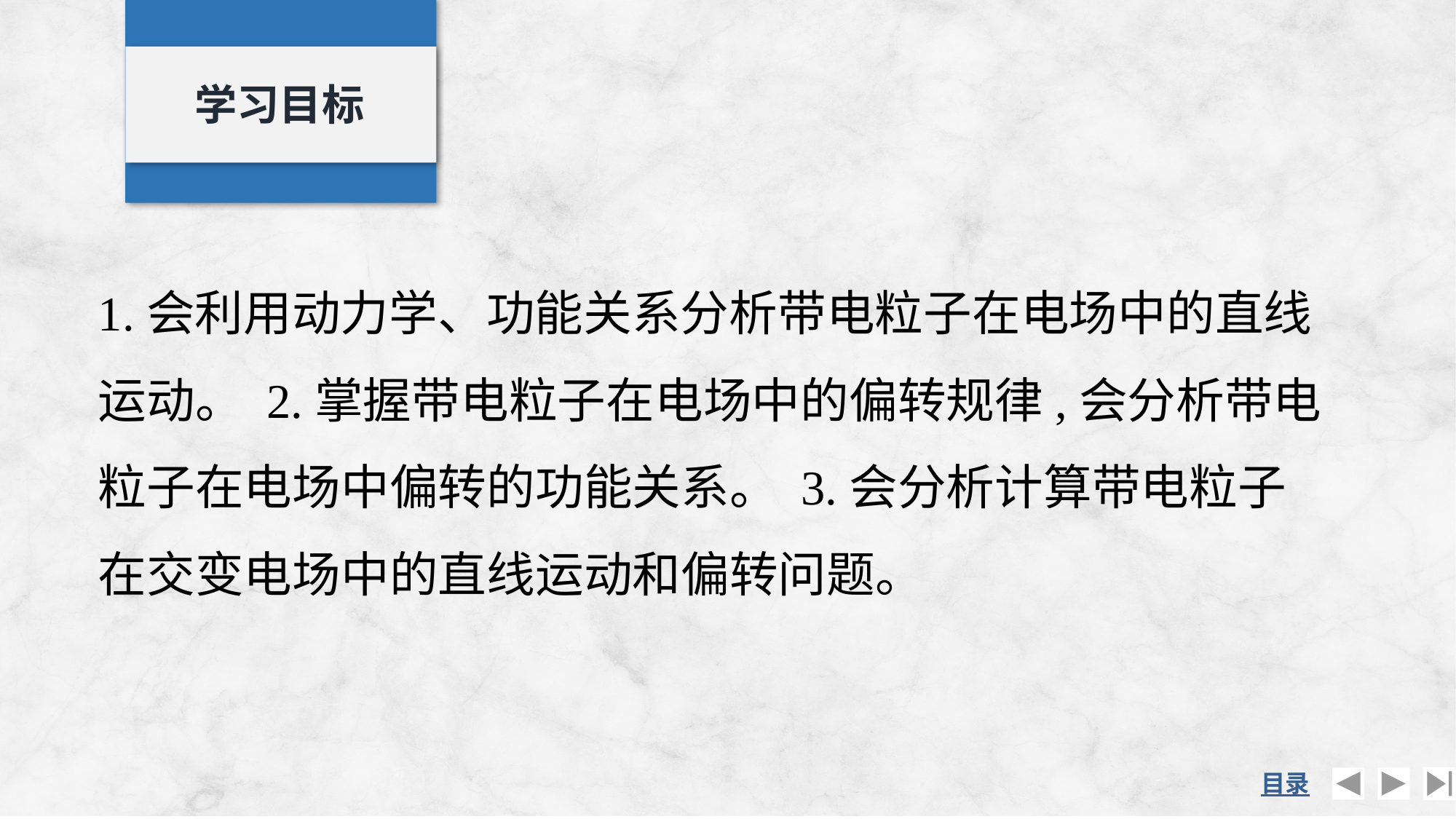

学习目标
1.会利用动力学、功能关系分析带电粒子在电场中的直线运动。 2.掌握带电粒子在电场中的偏转规律,会分析带电粒子在电场中偏转的功能关系。 3.会分析计算带电粒子在交变电场中的直线运动和偏转问题。